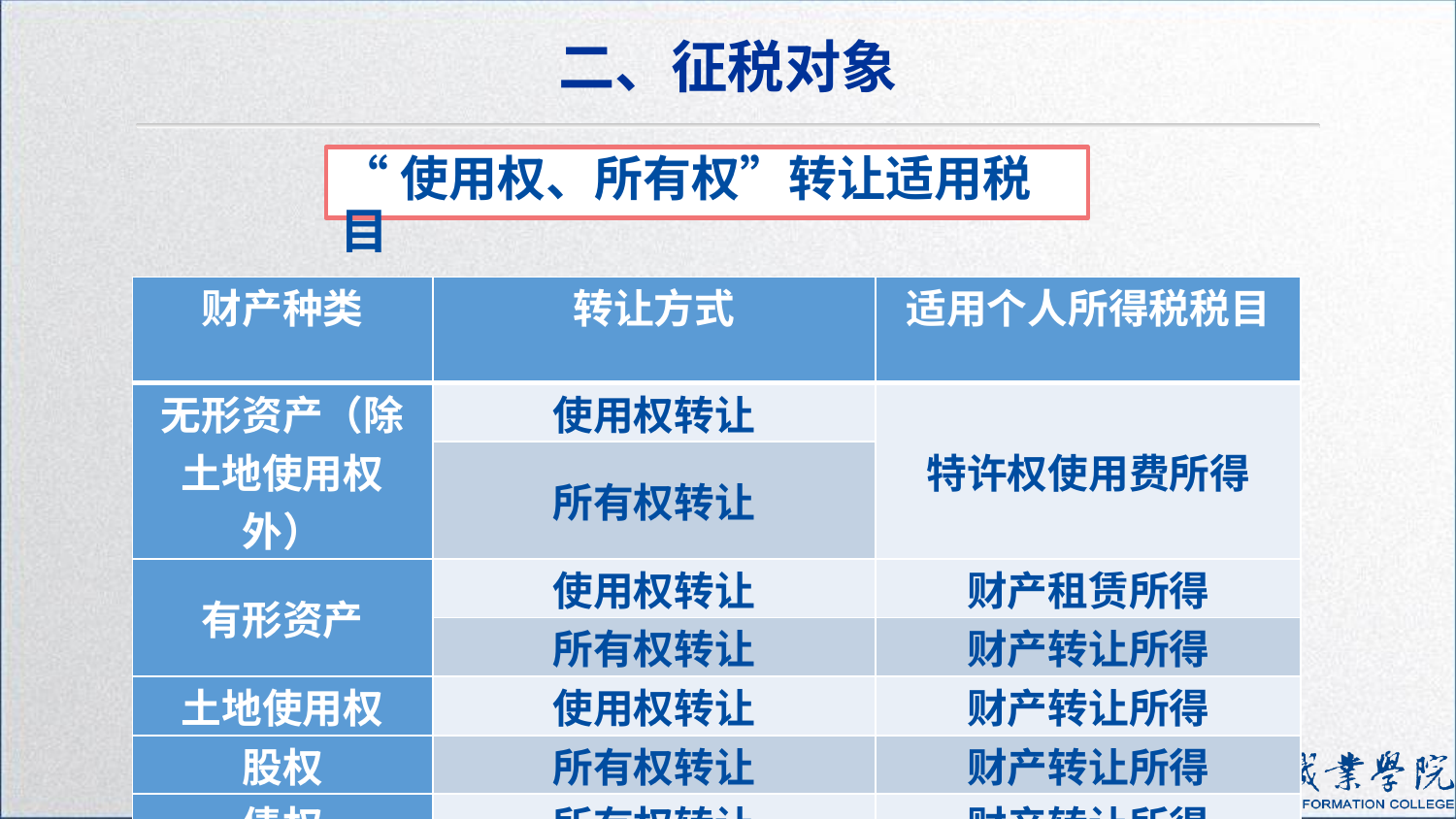

二、征税对象
“使用权、所有权”转让适用税目
| 财产种类 | 转让方式 | 适用个人所得税税目 |
| --- | --- | --- |
| 无形资产（除土地使用权外） | 使用权转让 | 特许权使用费所得 |
|  | 所有权转让 |  |
| 有形资产 | 使用权转让 | 财产租赁所得 |
|  | 所有权转让 | 财产转让所得 |
| 土地使用权 | 使用权转让 | 财产转让所得 |
| 股权 | 所有权转让 | 财产转让所得 |
| 债权 | 所有权转让 | 财产转让所得 |
62